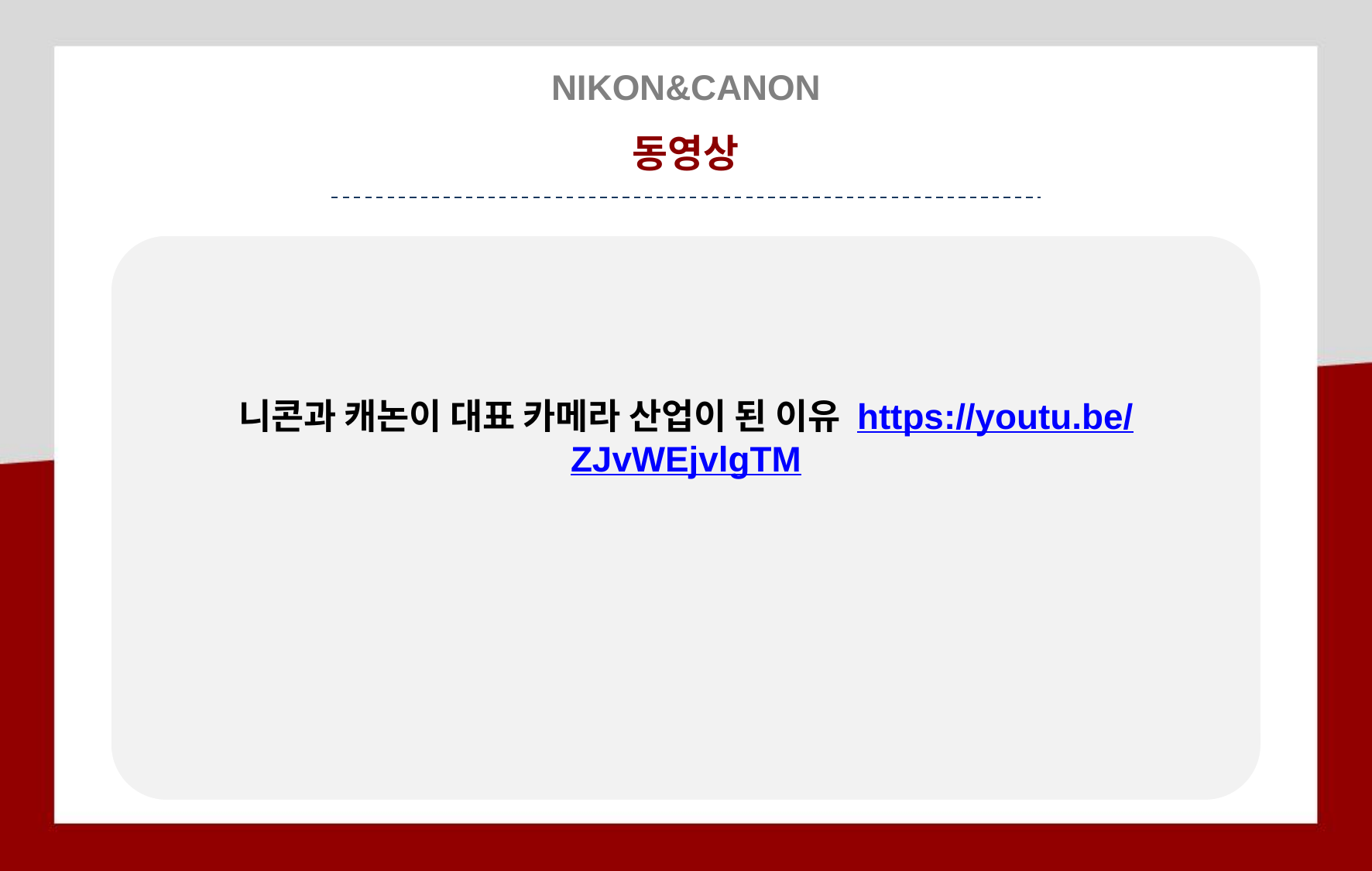

NIKON&CANON
동영상

니콘과 캐논이 대표 카메라 산업이 된 이유 https://youtu.be/ZJvWEjvlgTM